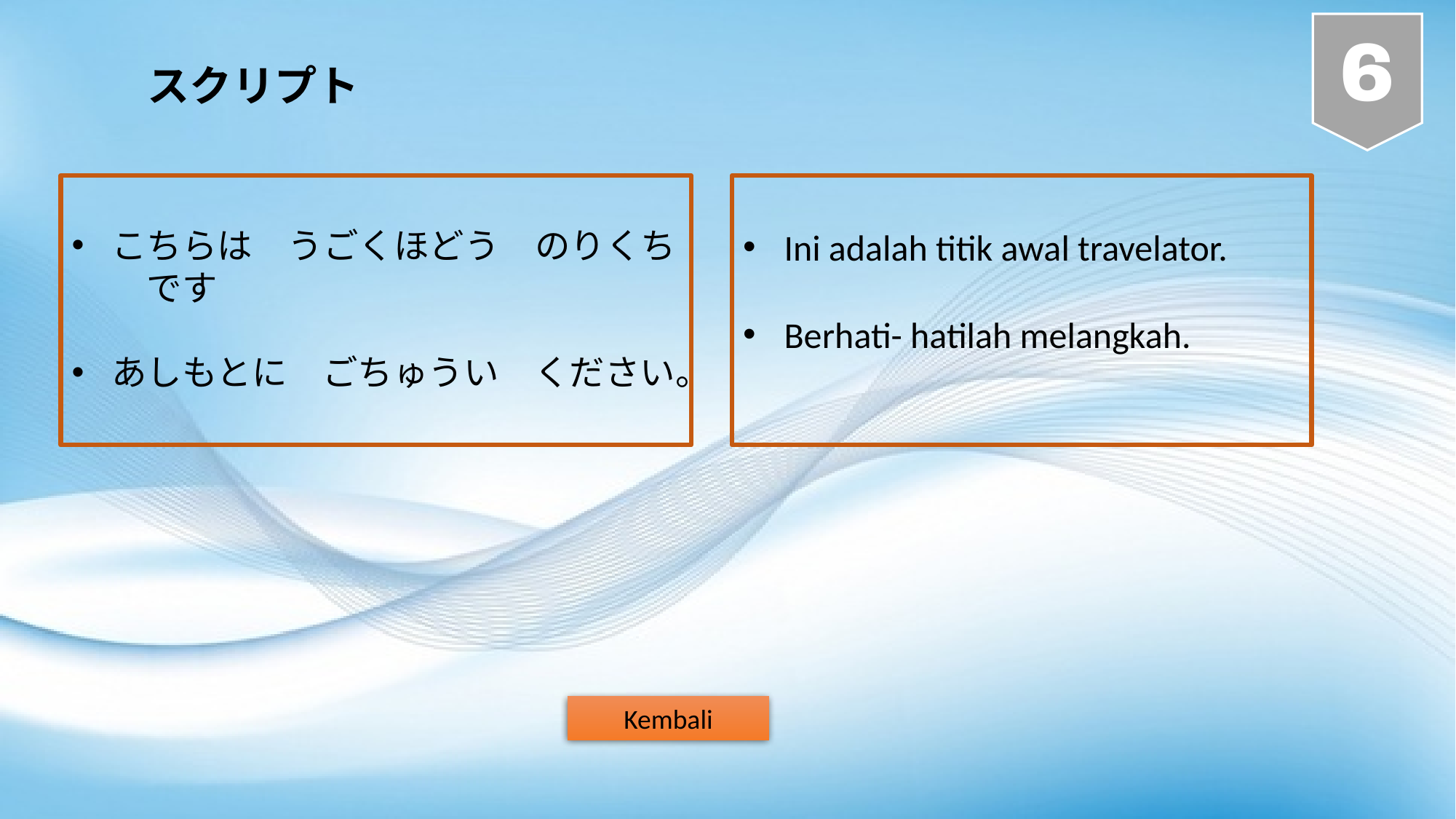

6
スクリプト

こちらは　うごくほどう　のりくち　です

あしもとに　ごちゅうい　ください。

Ini adalah titik awal travelator.

Berhati- hatilah melangkah.

Kembali